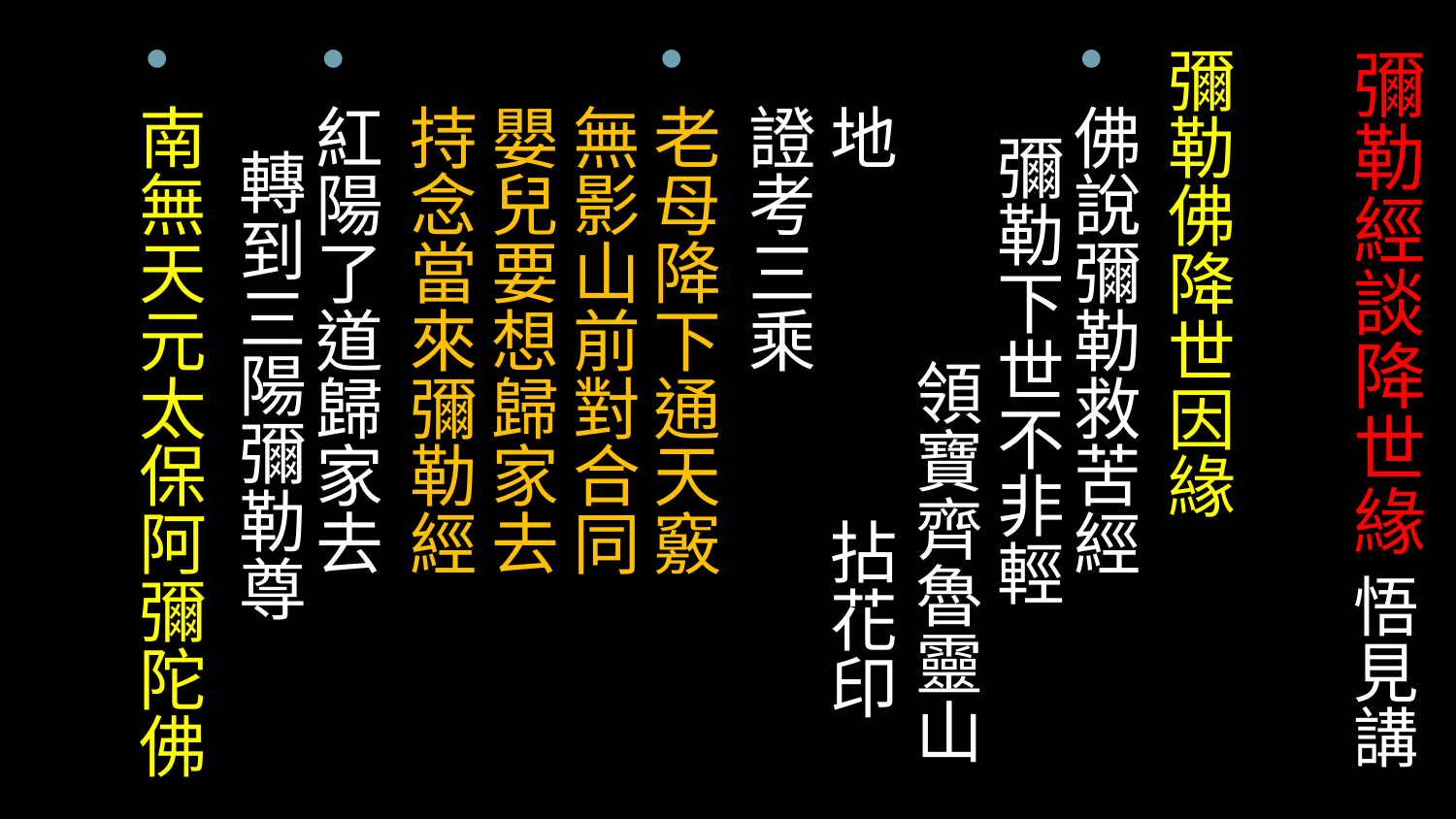

# 彌勒經談降世緣 悟見講
彌勒佛降世因緣
佛說彌勒救苦經                彌勒下世不非輕                             領寶齊魯靈山地                       拈花印證考三乘
老母降下通天竅              無影山前對合同             嬰兒要想歸家去           持念當來彌勒經
紅陽了道歸家去                 轉到三陽彌勒尊
南無天元太保阿彌陀佛